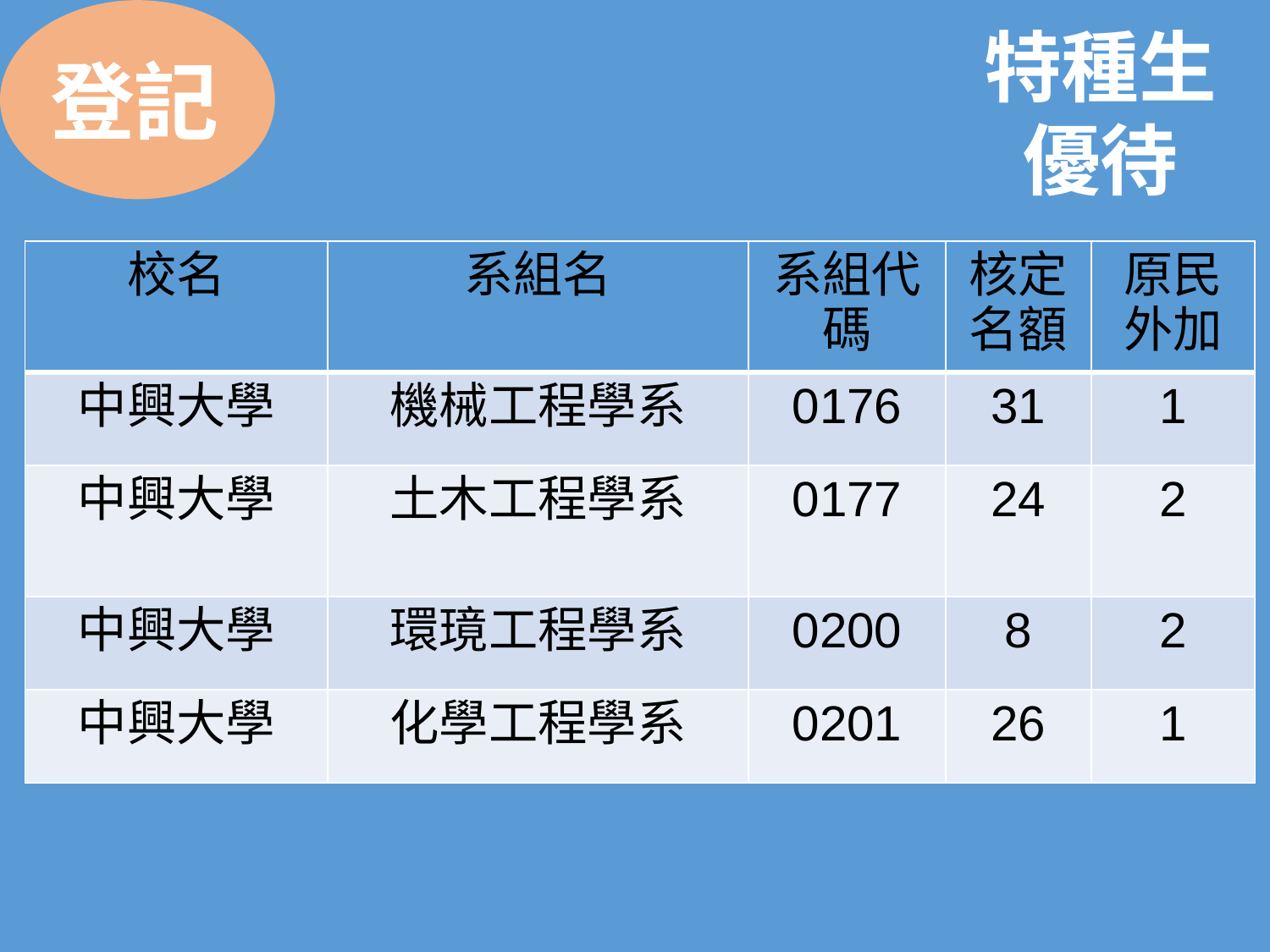

特種生
優待
登記
| 校名 | 系組名 | 系組代碼 | 核定名額 | 原民外加 |
| --- | --- | --- | --- | --- |
| 中興大學 | 機械工程學系 | 0176 | 31 | 1 |
| 中興大學 | 土木工程學系 | 0177 | 24 | 2 |
| 中興大學 | 環璄工程學系 | 0200 | 8 | 2 |
| 中興大學 | 化學工程學系 | 0201 | 26 | 1 |